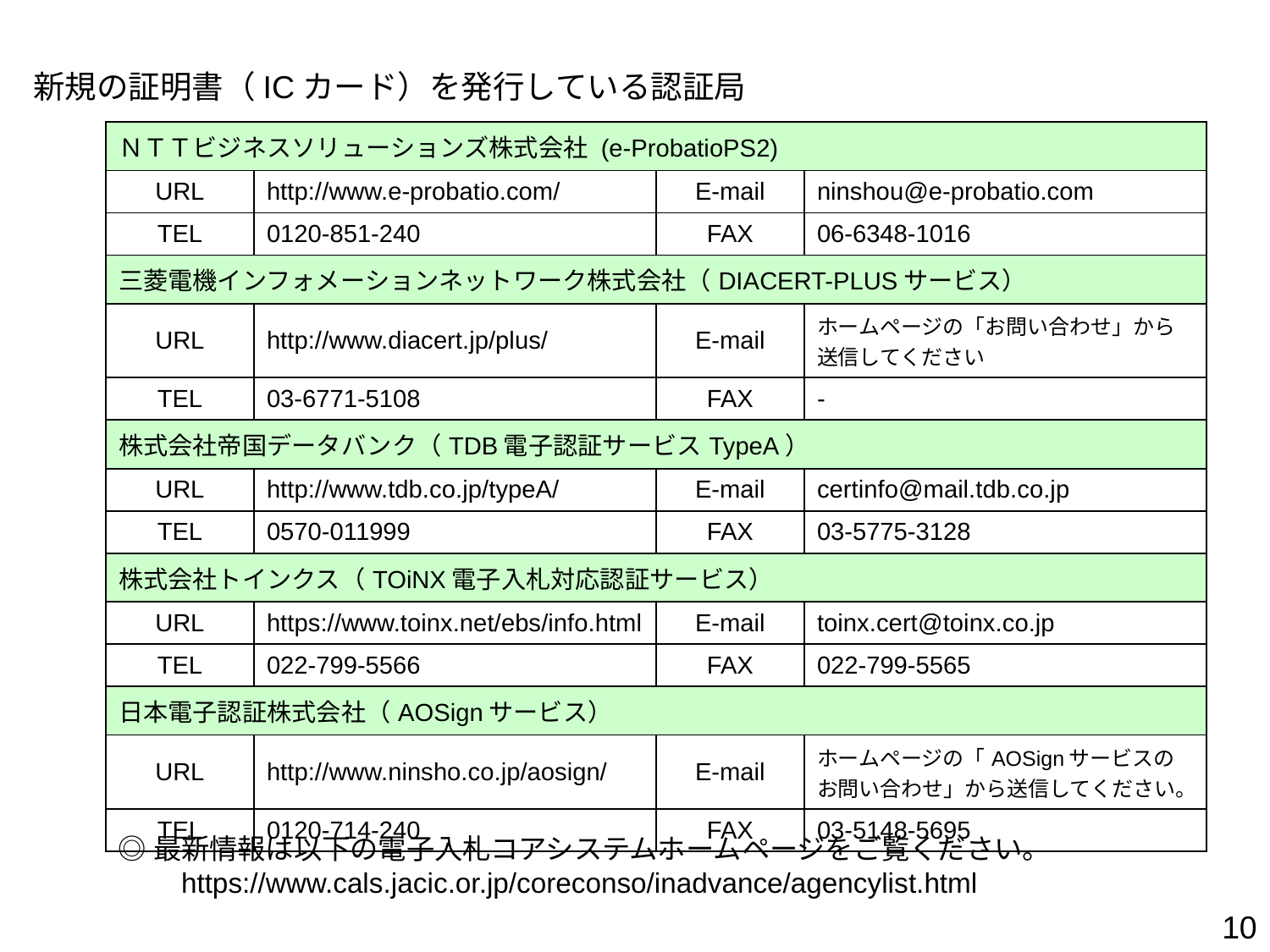

新規の証明書（ICカード）を発行している認証局
| ＮＴＴビジネスソリューションズ株式会社 (e-ProbatioPS2) |  |  |  |
| --- | --- | --- | --- |
| URL | http://www.e-probatio.com/ | E-mail | ninshou@e-probatio.com |
| TEL | 0120-851-240 | FAX | 06-6348-1016 |
| 三菱電機インフォメーションネットワーク株式会社（DIACERT-PLUSサービス） |  |  |  |
| URL | http://www.diacert.jp/plus/ | E-mail | ホームページの「お問い合わせ」から 送信してください |
| TEL | 03-6771-5108 | FAX | - |
| 株式会社帝国データバンク（TDB電子認証サービスTypeA） |  |  |  |
| URL | http://www.tdb.co.jp/typeA/ | E-mail | certinfo@mail.tdb.co.jp |
| TEL | 0570-011999 | FAX | 03-5775-3128 |
| 株式会社トインクス（TOiNX電子入札対応認証サービス） |  |  |  |
| URL | https://www.toinx.net/ebs/info.html | E-mail | toinx.cert@toinx.co.jp |
| TEL | 022-799-5566 | FAX | 022-799-5565 |
| 日本電子認証株式会社（AOSignサービス） |  |  |  |
| URL | http://www.ninsho.co.jp/aosign/ | E-mail | ホームページの「AOSignサービスのお問い合わせ」から送信してください。 |
| TEL | 0120-714-240 | FAX | 03-5148-5695 |
◎最新情報は以下の電子入札コアシステムホームページをご覧ください。
　　https://www.cals.jacic.or.jp/coreconso/inadvance/agencylist.html
10